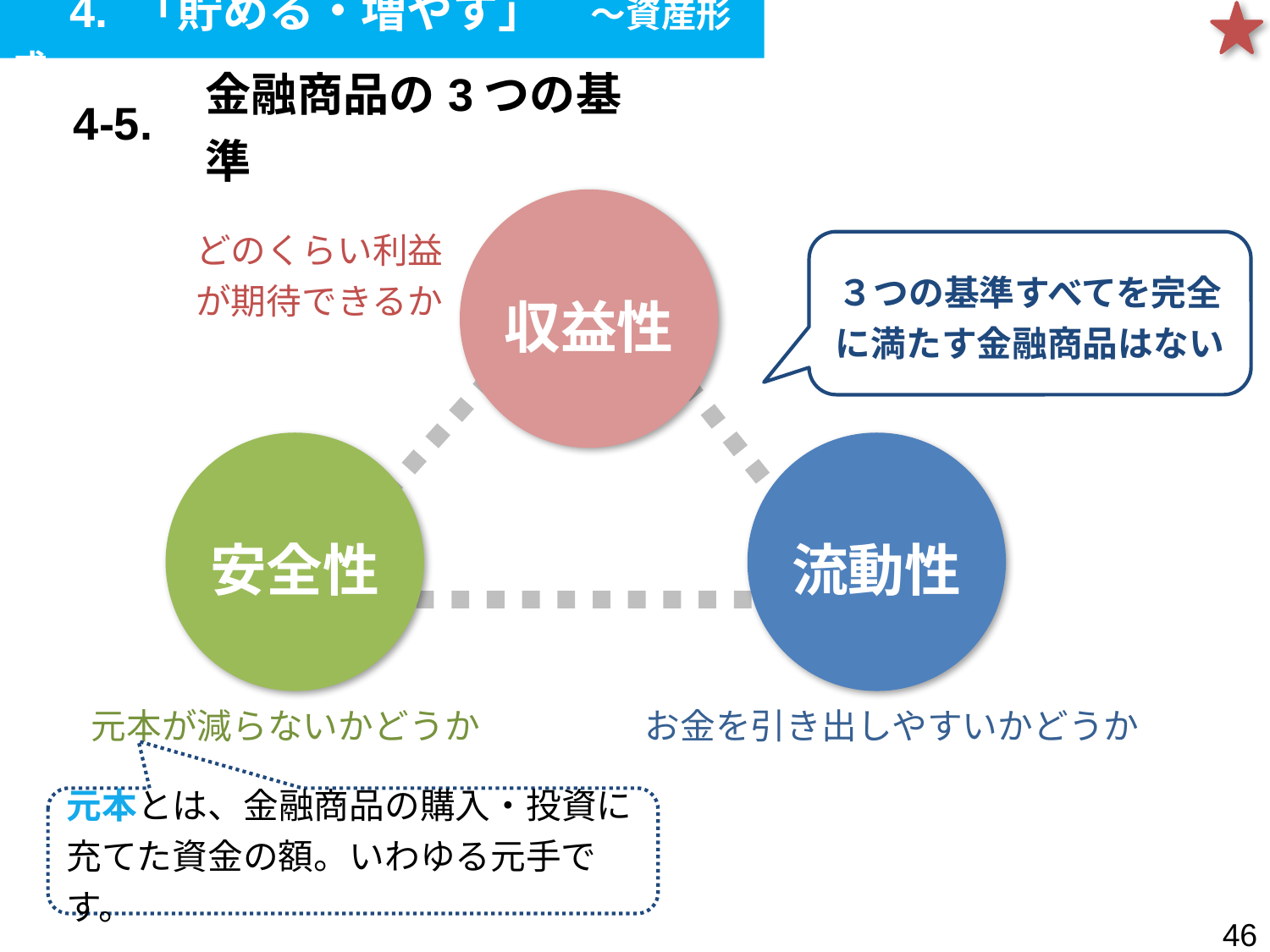

4. 「貯める・増やす」　～資産形成

| 4-5. | 金融商品の3つの基準 |
| --- | --- |
収益性
どのくらい利益が期待できるか
３つの基準すべてを完全に満たす金融商品はない

安全性
流動性
元本が減らないかどうか
お金を引き出しやすいかどうか
元本とは、金融商品の購入・投資に充てた資金の額。いわゆる元手です。
46